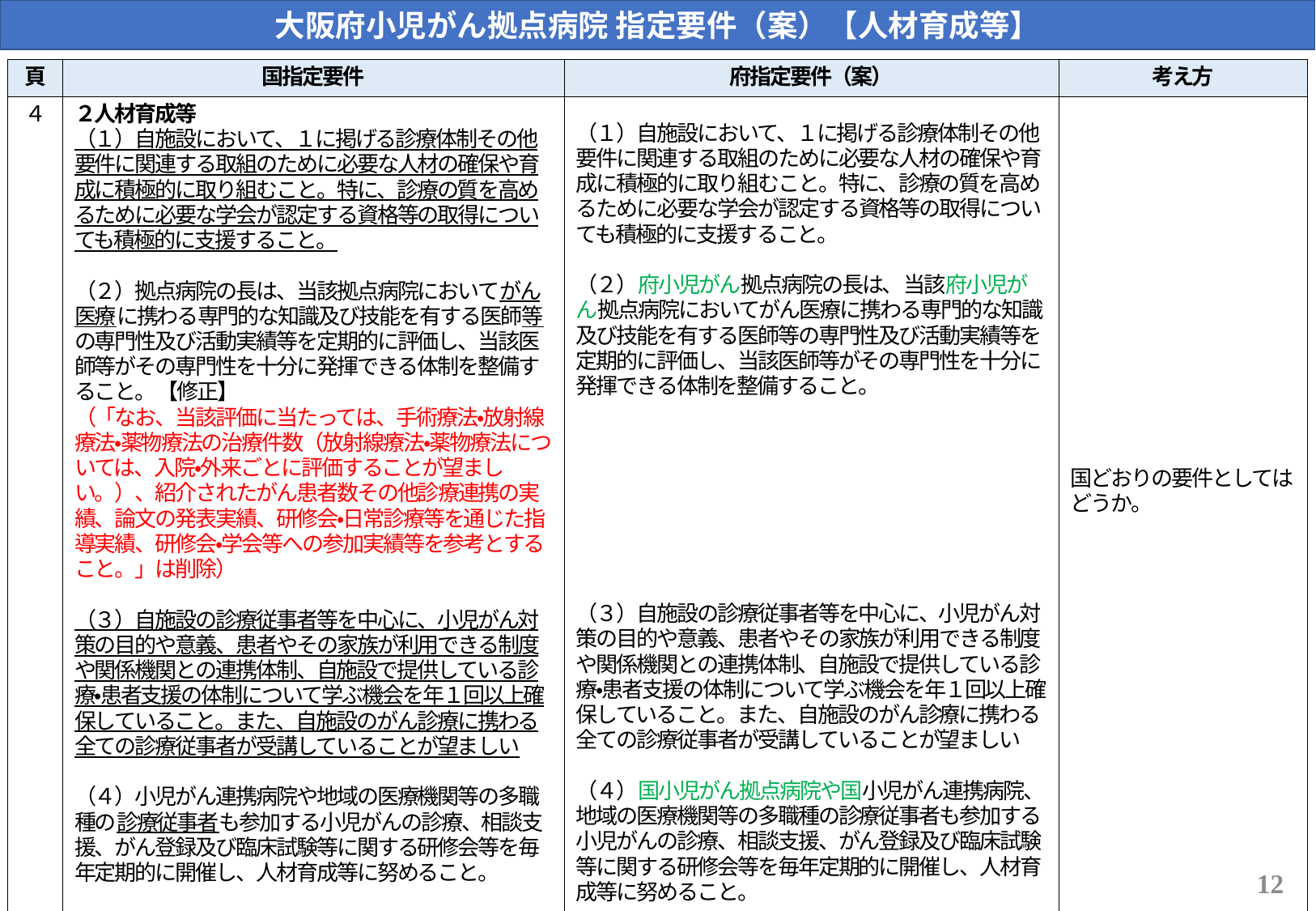

大阪府小児がん拠点病院 指定要件（案）【人材育成等】
| 頁 | 国指定要件 | 府指定要件（案） | 考え方 |
| --- | --- | --- | --- |
| ４ | ２人材育成等 （１）自施設において、１に掲げる診療体制その他要件に関連する取組のために必要な人材の確保や育成に積極的に取り組むこと。特に、診療の質を高めるために必要な学会が認定する資格等の取得についても積極的に支援すること。 （２）拠点病院の長は、当該拠点病院においてがん医療に携わる専門的な知識及び技能を有する医師等の専門性及び活動実績等を定期的に評価し、当該医師等がその専門性を十分に発揮できる体制を整備すること。【修正】 （「なお、当該評価に当たっては、手術療法・放射線療法・薬物療法の治療件数（放射線療法・薬物療法については、入院・外来ごとに評価することが望ましい。）、紹介されたがん患者数その他診療連携の実績、論文の発表実績、研修会・日常診療等を通じた指導実績、研修会・学会等への参加実績等を参考とすること。」は削除） （３）自施設の診療従事者等を中心に、小児がん対策の目的や意義、患者やその家族が利用できる制度や関係機関との連携体制、自施設で提供している診療・患者支援の体制について学ぶ機会を年１回以上確保していること。また、自施設のがん診療に携わる全ての診療従事者が受講していることが望ましい （４）小児がん連携病院や地域の医療機関等の多職種の診療従事者も参加する小児がんの診療、相談支援、がん登録及び臨床試験等に関する研修会等を毎年定期的に開催し、人材育成等に努めること。 | （１）自施設において、１に掲げる診療体制その他要件に関連する取組のために必要な人材の確保や育成に積極的に取り組むこと。特に、診療の質を高めるために必要な学会が認定する資格等の取得についても積極的に支援すること。 （２）府小児がん拠点病院の長は、当該府小児がん拠点病院においてがん医療に携わる専門的な知識及び技能を有する医師等の専門性及び活動実績等を定期的に評価し、当該医師等がその専門性を十分に発揮できる体制を整備すること。 （３）自施設の診療従事者等を中心に、小児がん対策の目的や意義、患者やその家族が利用できる制度や関係機関との連携体制、自施設で提供している診療・患者支援の体制について学ぶ機会を年１回以上確保していること。また、自施設のがん診療に携わる全ての診療従事者が受講していることが望ましい （４）国小児がん拠点病院や国小児がん連携病院、地域の医療機関等の多職種の診療従事者も参加する小児がんの診療、相談支援、がん登録及び臨床試験等に関する研修会等を毎年定期的に開催し、人材育成等に努めること。 | 国どおりの要件としてはどうか。 |
12